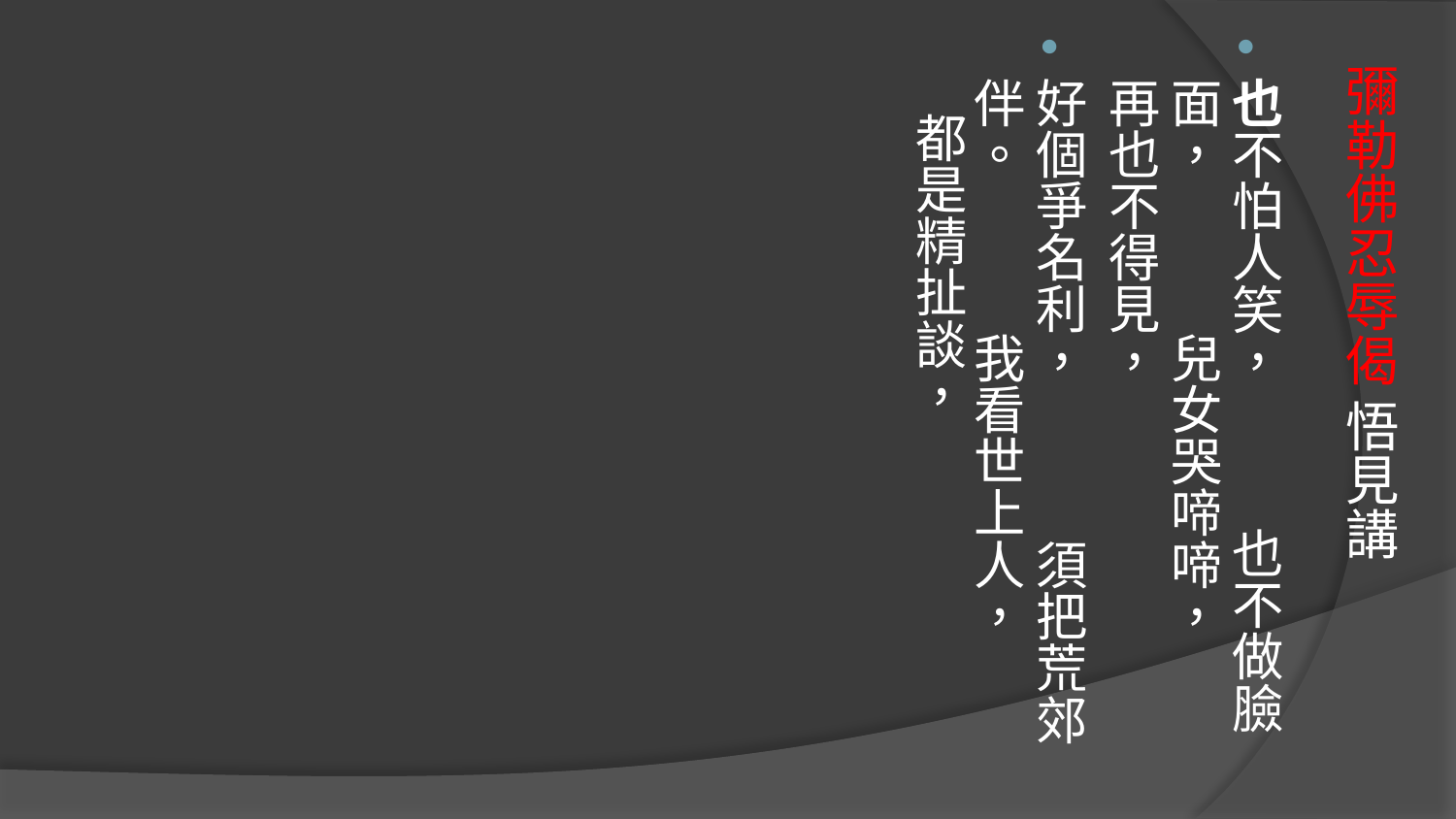

也不怕人笑，            也不做臉面，             兒女哭啼啼，            再也不得見，
好個爭名利，             須把荒郊伴。             我看世上人，                都是精扯談，

# 彌勒佛忍辱偈 悟見講